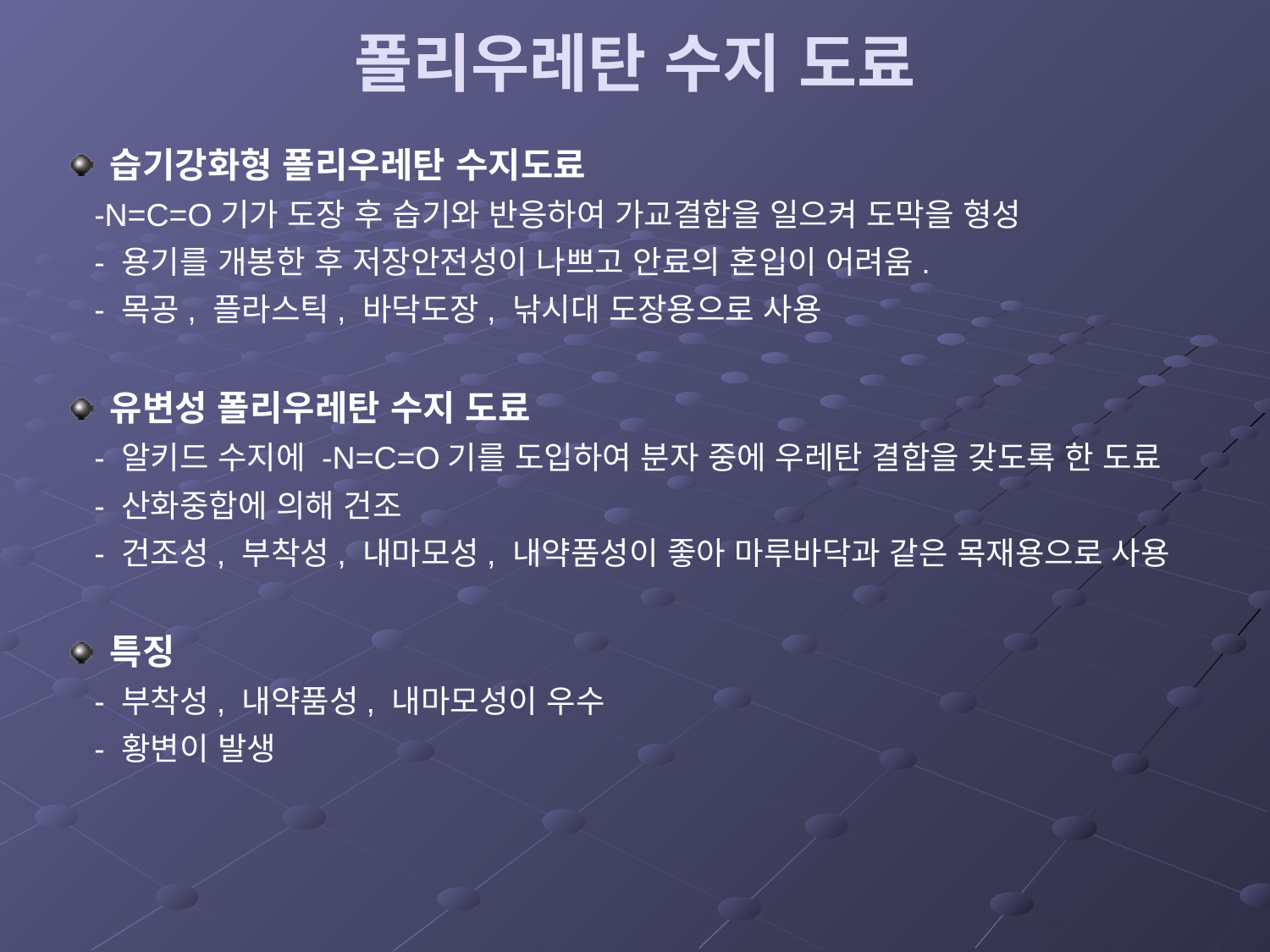

# 폴리우레탄 수지 도료
습기강화형 폴리우레탄 수지도료
   -N=C=O기가 도장 후 습기와 반응하여 가교결합을 일으켜 도막을 형성
   - 용기를 개봉한 후 저장안전성이 나쁘고 안료의 혼입이 어려움.
   - 목공, 플라스틱, 바닥도장, 낚시대 도장용으로 사용

유변성 폴리우레탄 수지 도료
   - 알키드 수지에 -N=C=O기를 도입하여 분자 중에 우레탄 결합을 갖도록 한 도료
   - 산화중합에 의해 건조
   - 건조성, 부착성, 내마모성, 내약품성이 좋아 마루바닥과 같은 목재용으로 사용

특징
   - 부착성, 내약품성, 내마모성이 우수
   - 황변이 발생